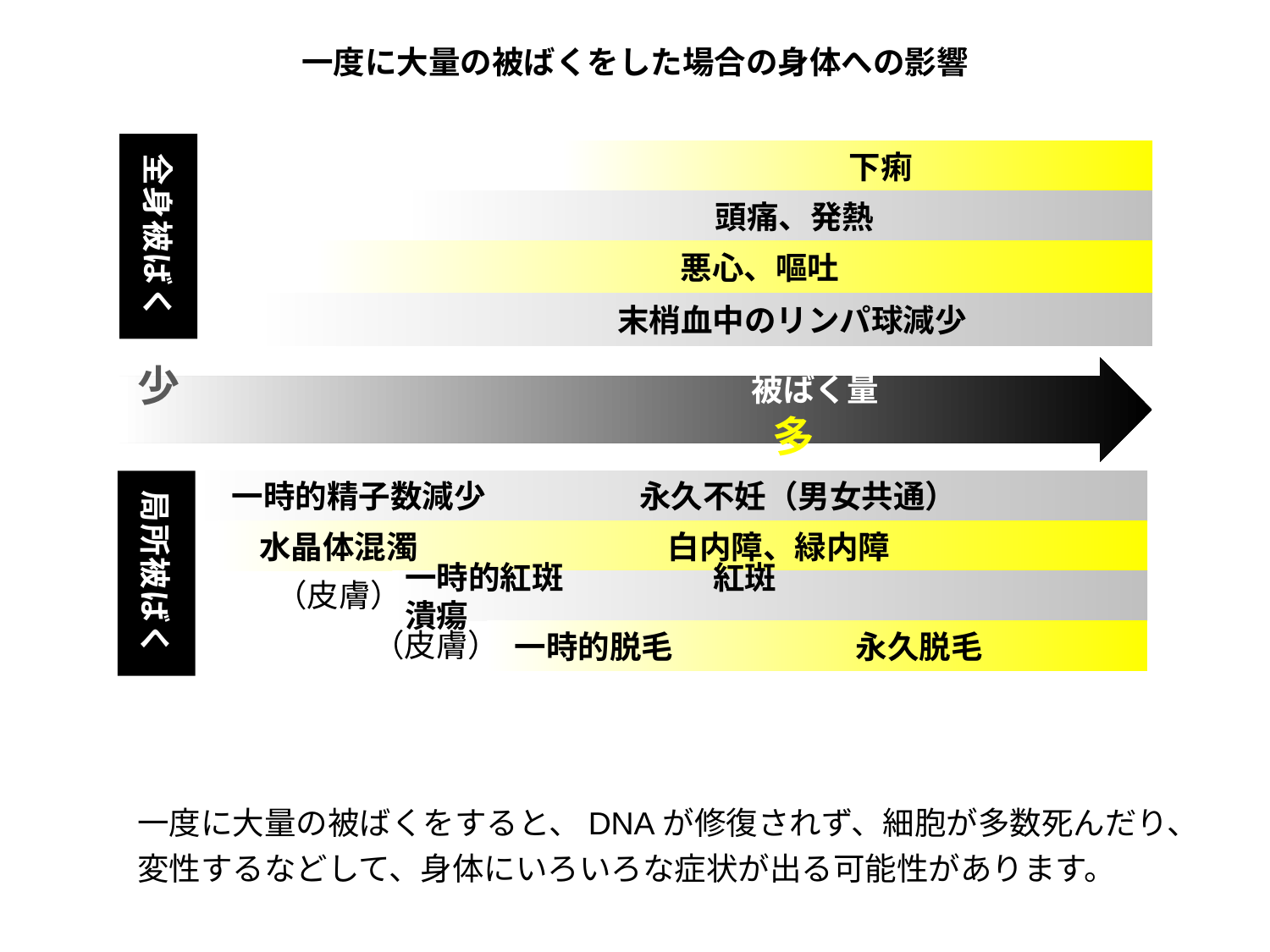

一度に大量の被ばくをした場合の身体への影響
全身被ばく
                                     下痢
                                        頭痛、発熱
                                                悪心、嘔吐
                                               末梢血中のリンパ球減少
少　　　　　　　　　　　　　　　　　　被ばく量　　　　　　　　　　　　　　　　　　多
局所被ばく
  一時的精子数減少　                 永久不妊（男女共通）
   水晶体混濁　　                          白内障、緑内障
一時的紅斑　　            紅斑　　                                     潰瘍
 一時的脱毛　                     永久脱毛
（皮膚）
（皮膚）
一度に大量の被ばくをすると、DNAが修復されず、細胞が多数死んだり、
変性するなどして、身体にいろいろな症状が出る可能性があります。